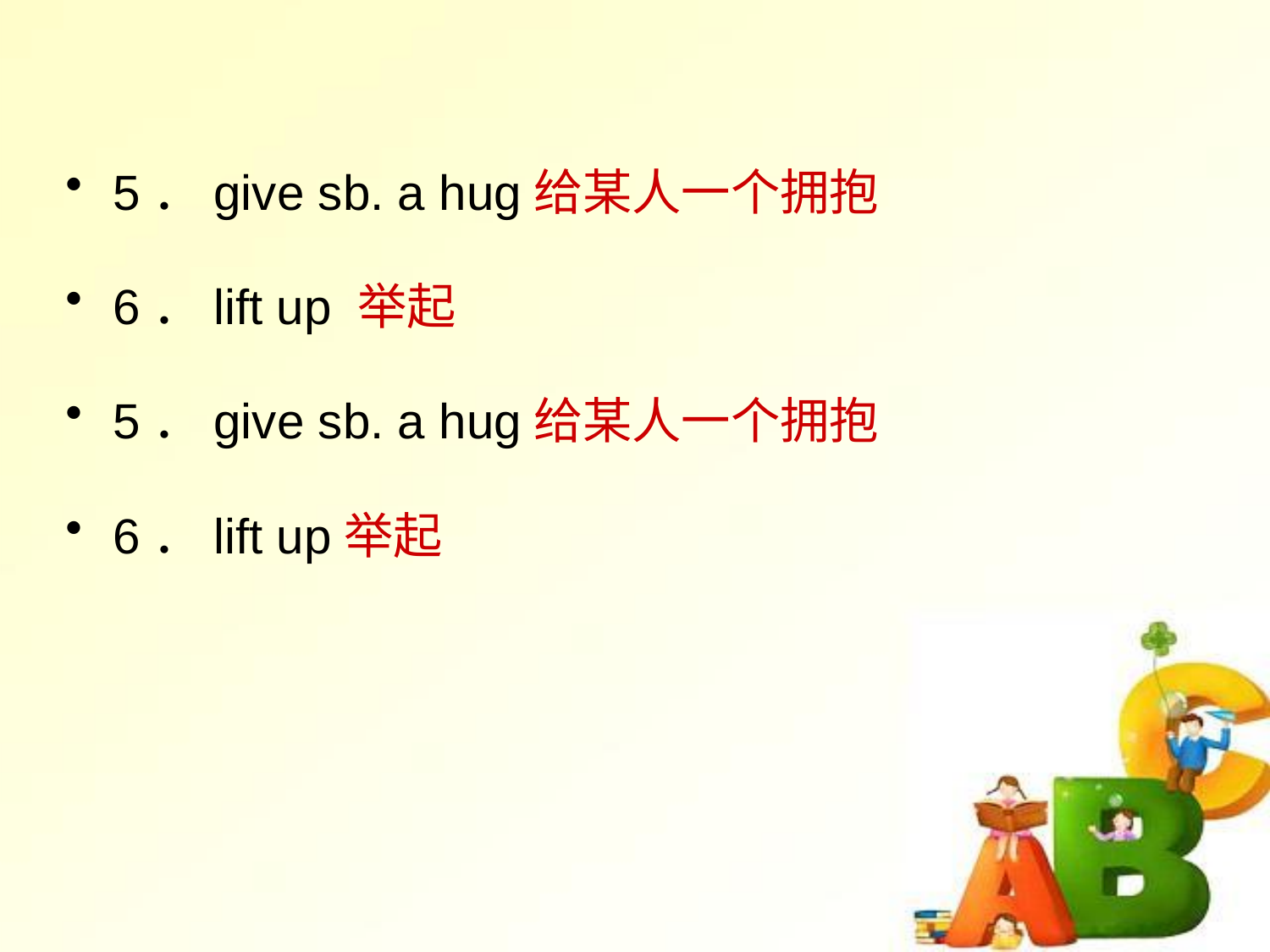

5．give sb. a hug给某人一个拥抱

6．lift up 举起

5．give sb. a hug给某人一个拥抱

6．lift up举起